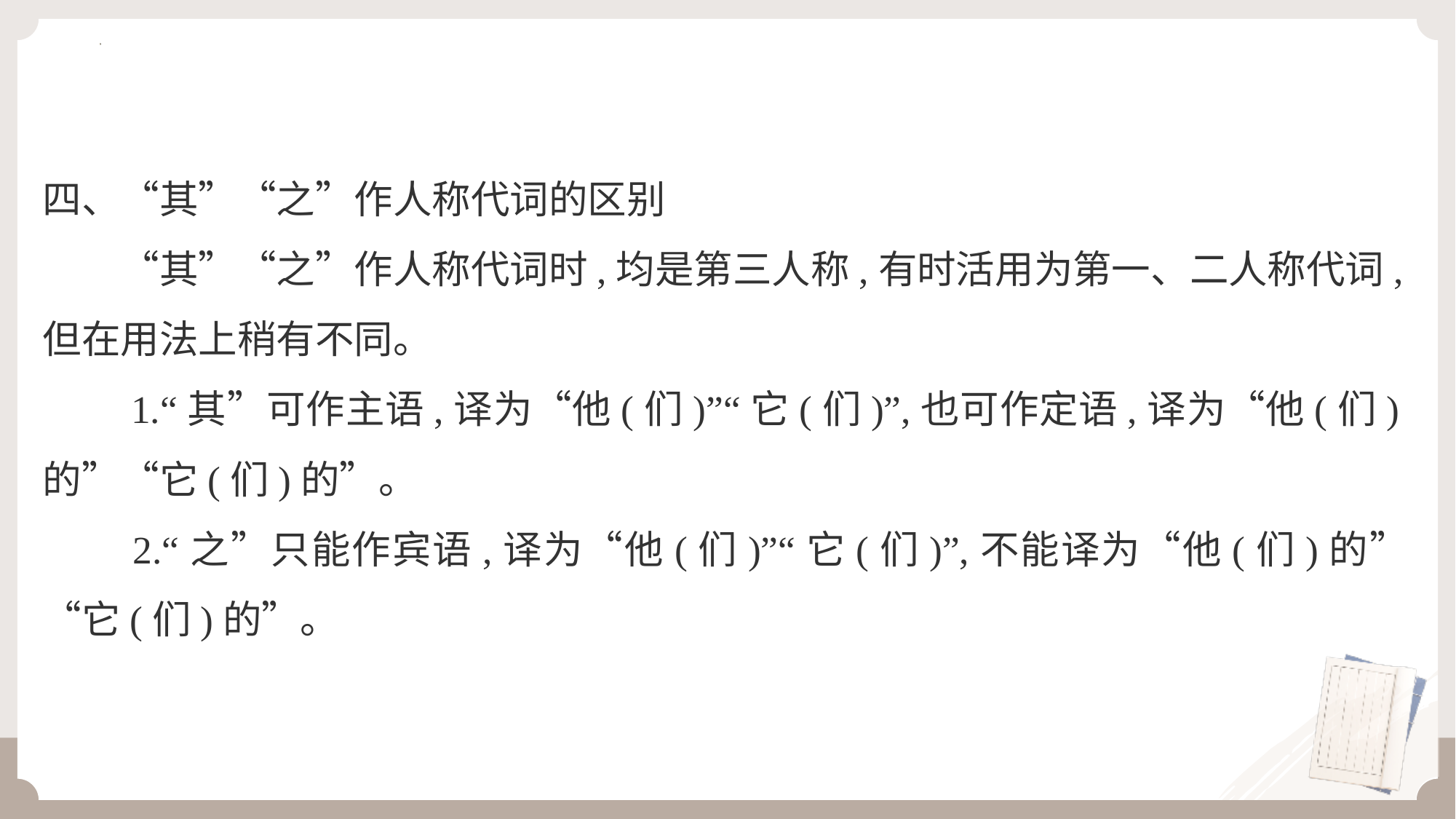

四、“其”“之”作人称代词的区别
　　“其”“之”作人称代词时,均是第三人称,有时活用为第一、二人称代词,但在用法上稍有不同。
　　1.“其”可作主语,译为“他(们)”“它(们)”,也可作定语,译为“他(们)的”“它(们)的”。
　　2.“之”只能作宾语,译为“他(们)”“它(们)”,不能译为“他(们)的”“它(们)的”。